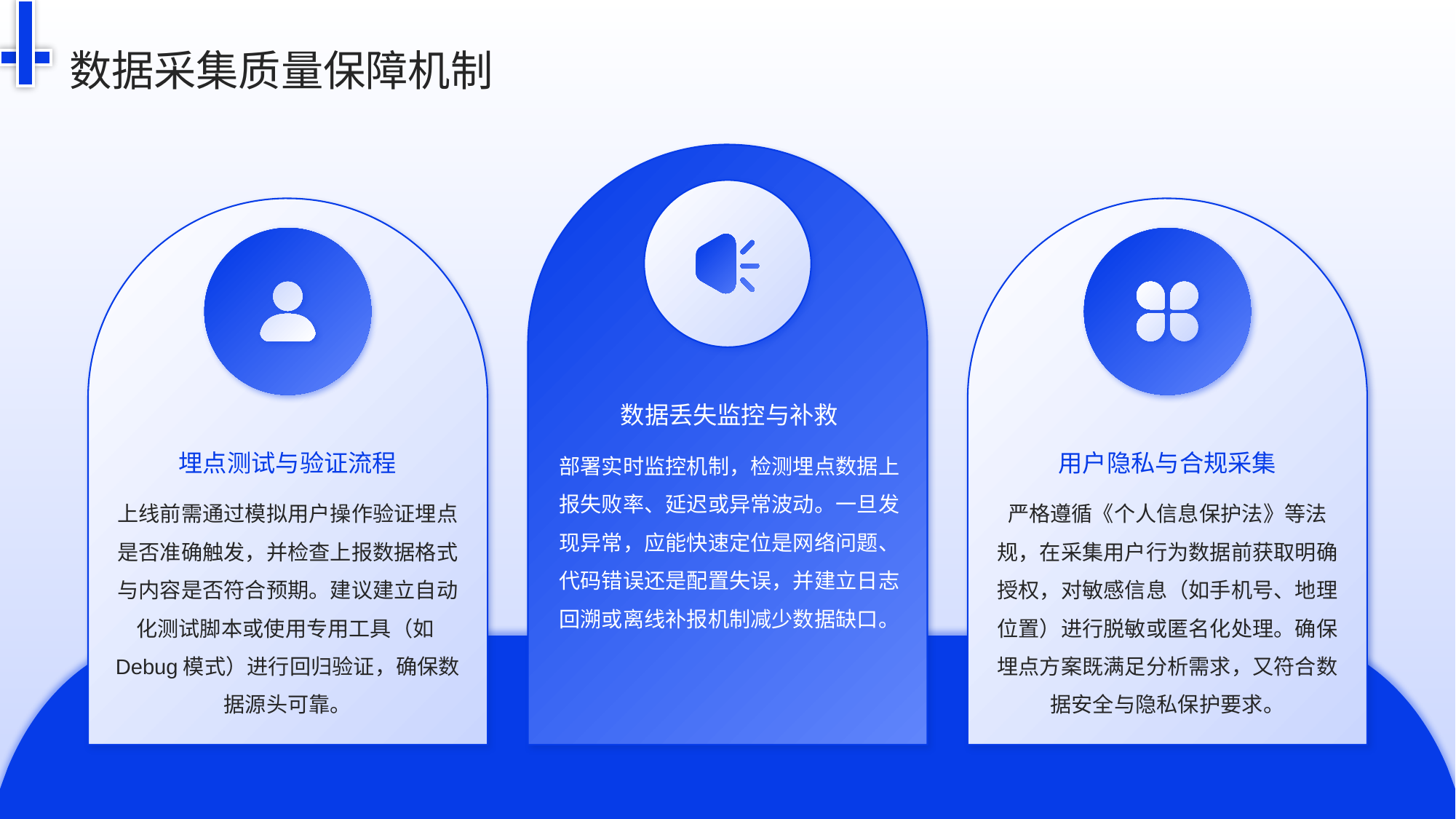

数据采集质量保障机制

数据丢失监控与补救
埋点测试与验证流程
用户隐私与合规采集
部署实时监控机制，检测埋点数据上报失败率、延迟或异常波动。一旦发现异常，应能快速定位是网络问题、代码错误还是配置失误，并建立日志回溯或离线补报机制减少数据缺口。
上线前需通过模拟用户操作验证埋点是否准确触发，并检查上报数据格式与内容是否符合预期。建议建立自动化测试脚本或使用专用工具（如Debug模式）进行回归验证，确保数据源头可靠。
严格遵循《个人信息保护法》等法规，在采集用户行为数据前获取明确授权，对敏感信息（如手机号、地理位置）进行脱敏或匿名化处理。确保埋点方案既满足分析需求，又符合数据安全与隐私保护要求。